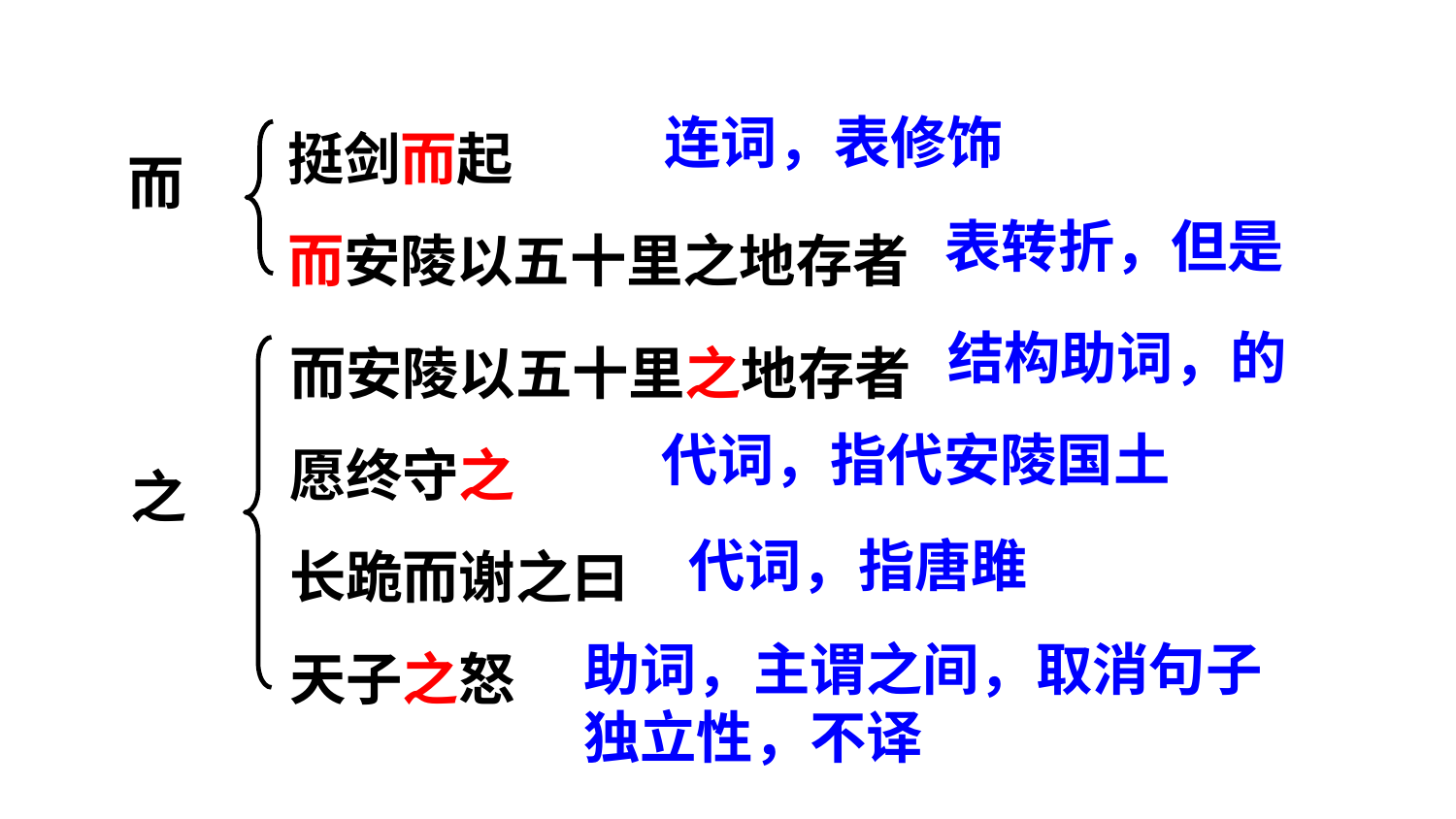

挺剑而起
而安陵以五十里之地存者
连词，表修饰

而
表转折，但是
而安陵以五十里之地存者
愿终守之
长跪而谢之曰
天子之怒
结构助词，的

之
代词，指代安陵国土
代词，指唐雎
助词，主谓之间，取消句子独立性，不译